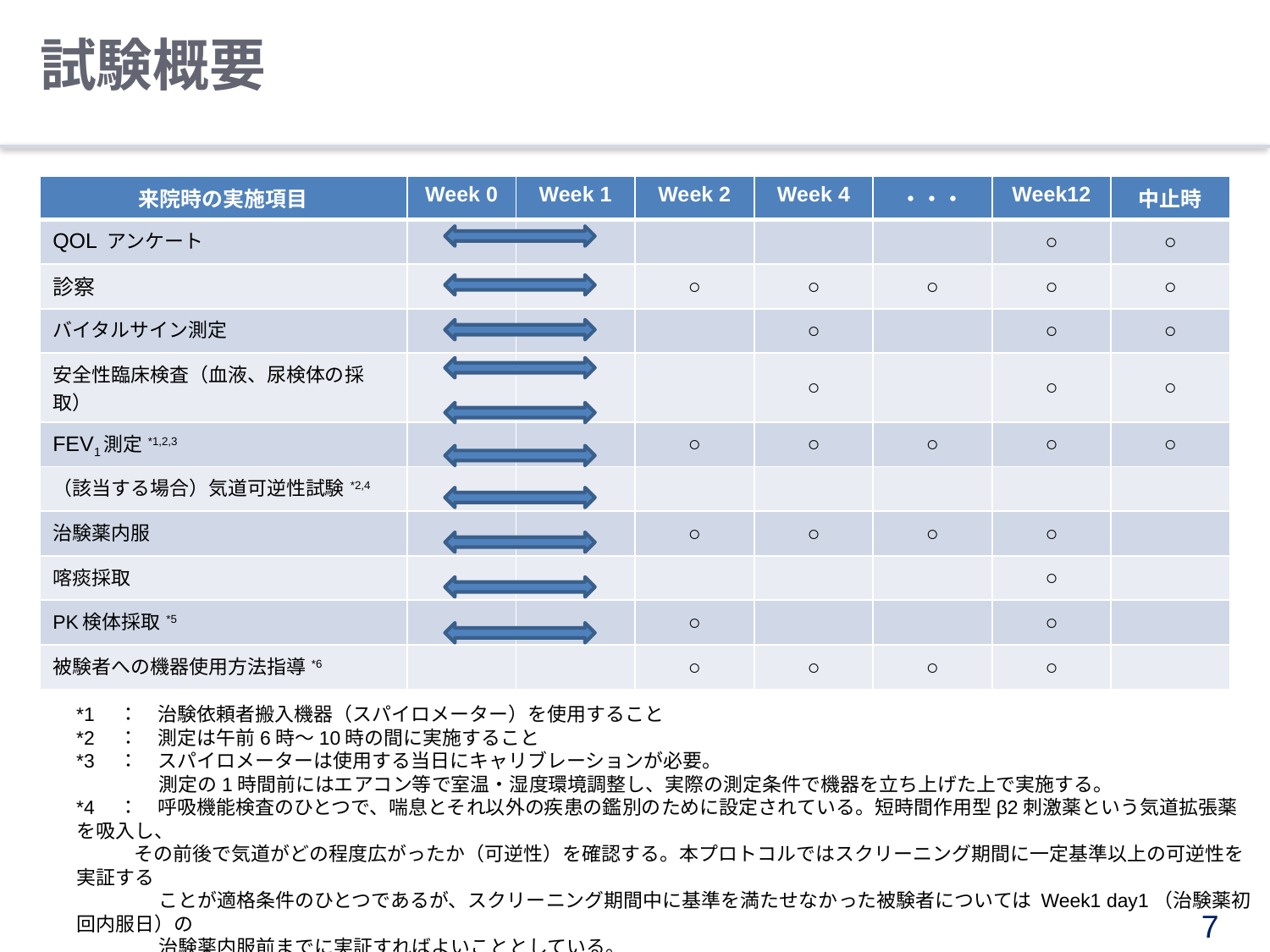

試験概要
| 来院時の実施項目 | Week 0 | Week 1 | Week 2 | Week 4 | ・・・ | Week12 | 中止時 |
| --- | --- | --- | --- | --- | --- | --- | --- |
| QOL アンケート |  |  |  |  |  | ○ | ○ |
| 診察 |  |  | ○ | ○ | ○ | ○ | ○ |
| バイタルサイン測定 |  |  |  | ○ |  | ○ | ○ |
| 安全性臨床検査（血液、尿検体の採取） |  |  |  | ○ |  | ○ | ○ |
| FEV1測定\*1,2,3 |  |  | ○ | ○ | ○ | ○ | ○ |
| （該当する場合）気道可逆性試験\*2,4 |  |  |  |  |  |  |  |
| 治験薬内服 |  |  | ○ | ○ | ○ | ○ |  |
| 喀痰採取 |  |  |  |  |  | ○ |  |
| PK検体採取\*5 |  |  | ○ |  |  | ○ |  |
| 被験者への機器使用方法指導\*6 |  |  | ○ | ○ | ○ | ○ |  |

*1　：　治験依頼者搬入機器（スパイロメーター）を使用すること
*2　：　測定は午前6時～10時の間に実施すること
*3　：　スパイロメーターは使用する当日にキャリブレーションが必要。
　　　　 測定の1時間前にはエアコン等で室温・湿度環境調整し、実際の測定条件で機器を立ち上げた上で実施する。
*4　：　呼吸機能検査のひとつで、喘息とそれ以外の疾患の鑑別のために設定されている。短時間作用型β2刺激薬という気道拡張薬を吸入し、
            その前後で気道がどの程度広がったか（可逆性）を確認する。本プロトコルではスクリーニング期間に一定基準以上の可逆性を実証する
　　　　 ことが適格条件のひとつであるが、スクリーニング期間中に基準を満たせなかった被験者については Week1 day1（治験薬初回内服日）の
　　　　 治験薬内服前までに実証すればよいこととしている。
*5　：　治験薬内服前、内服2時間後、及び内服3時間後に採取する
*6　：　自宅で実施するピークフローメーター及び電子日誌の使用方法を指導する